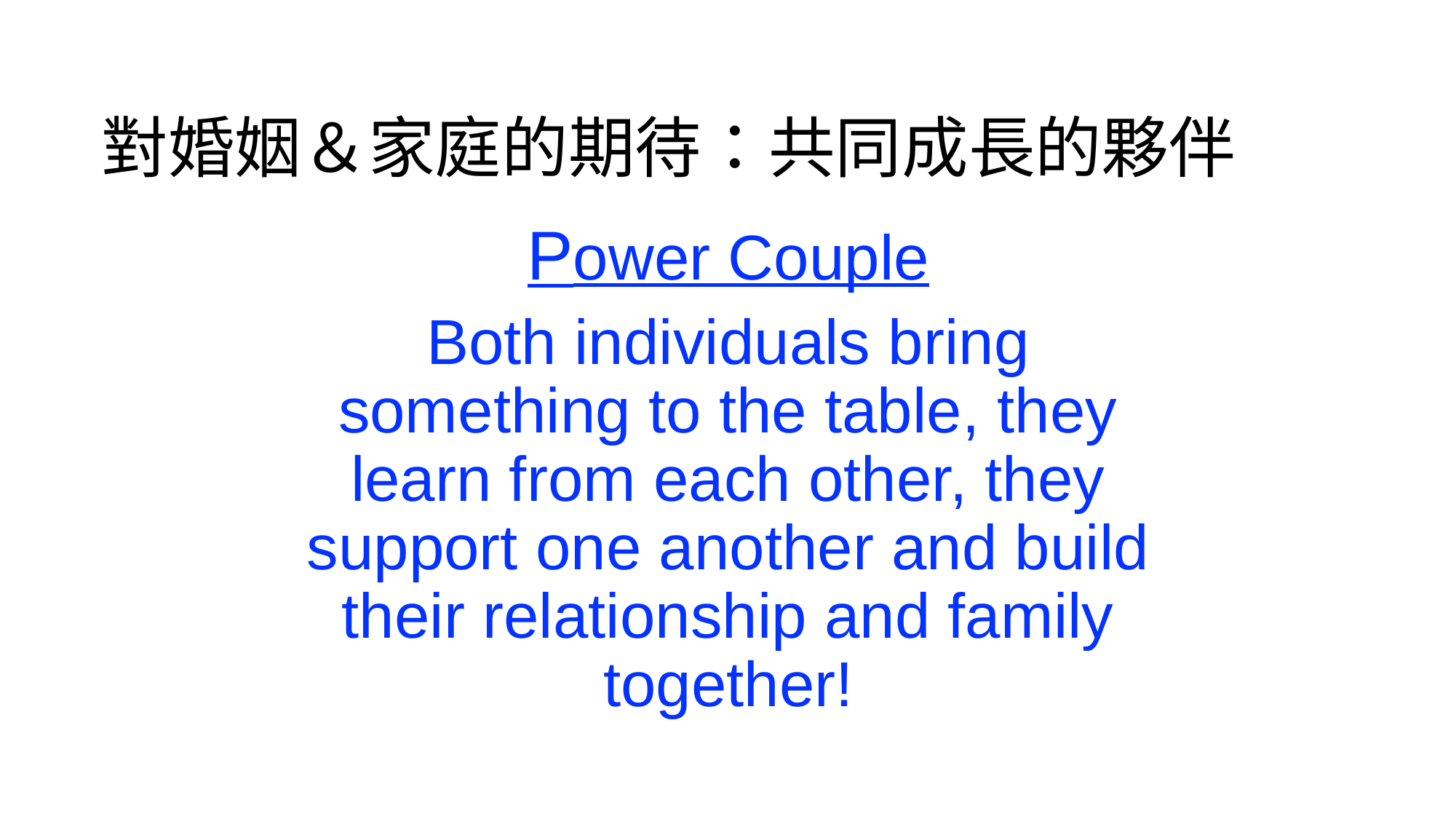

# 對婚姻＆家庭的期待：共同成長的夥伴
Power Couple
Both individuals bring something to the table, they learn from each other, they support one another and build their relationship and family together!